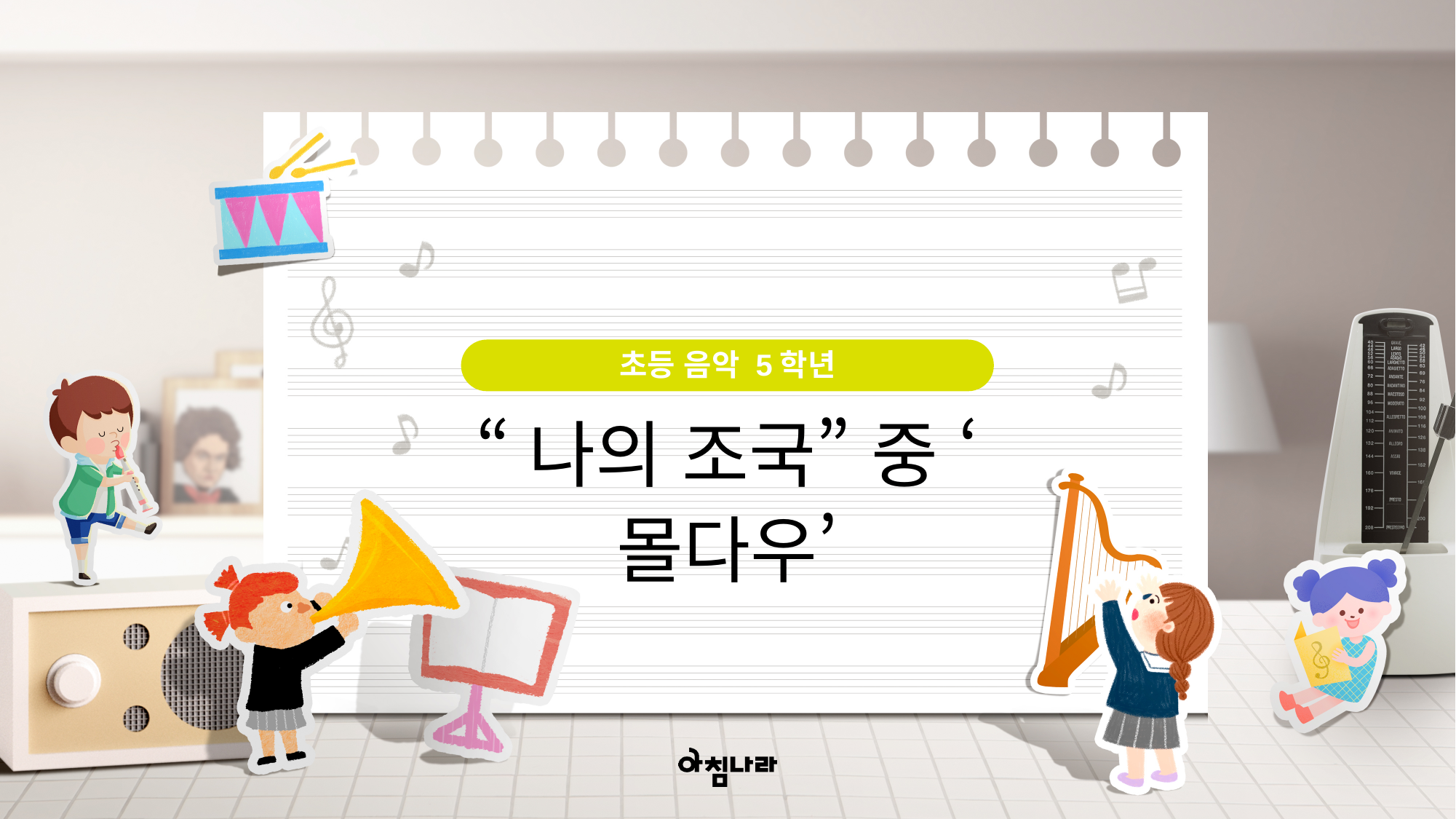

초등 음악 5학년
“나의 조국” 중 ‘몰다우’